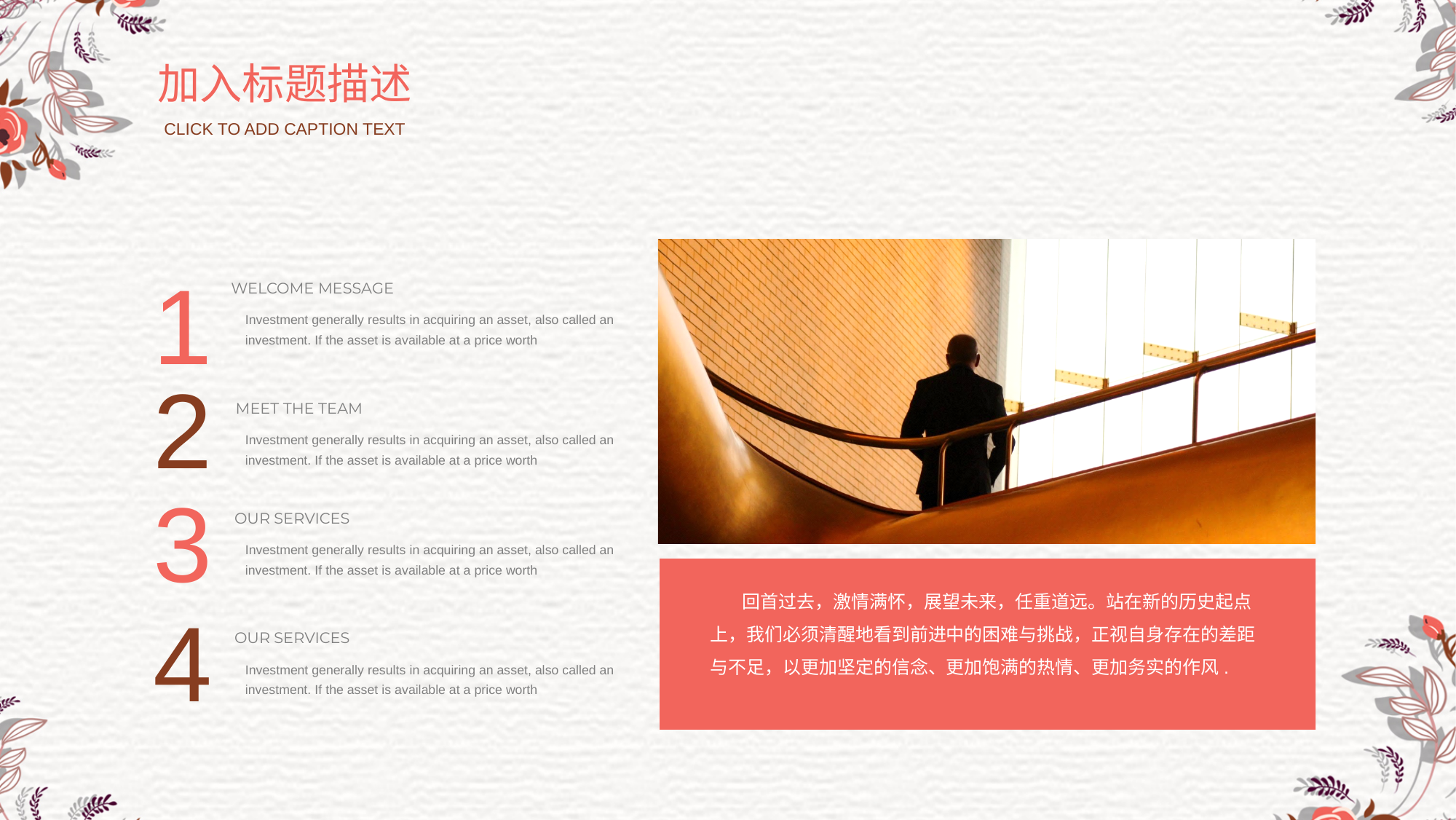

加入标题描述
CLICK TO ADD CAPTION TEXT

       回首过去，激情满怀，展望未来，任重道远。站在新的历史起点上，我们必须清醒地看到前进中的困难与挑战，正视自身存在的差距与不足，以更加坚定的信念、更加饱满的热情、更加务实的作风.
1
WELCOME MESSAGE
Investment generally results in acquiring an asset, also called an investment. If the asset is available at a price worth
2
MEET THE TEAM
Investment generally results in acquiring an asset, also called an investment. If the asset is available at a price worth
3
OUR SERVICES
Investment generally results in acquiring an asset, also called an investment. If the asset is available at a price worth
4
OUR SERVICES
Investment generally results in acquiring an asset, also called an investment. If the asset is available at a price worth